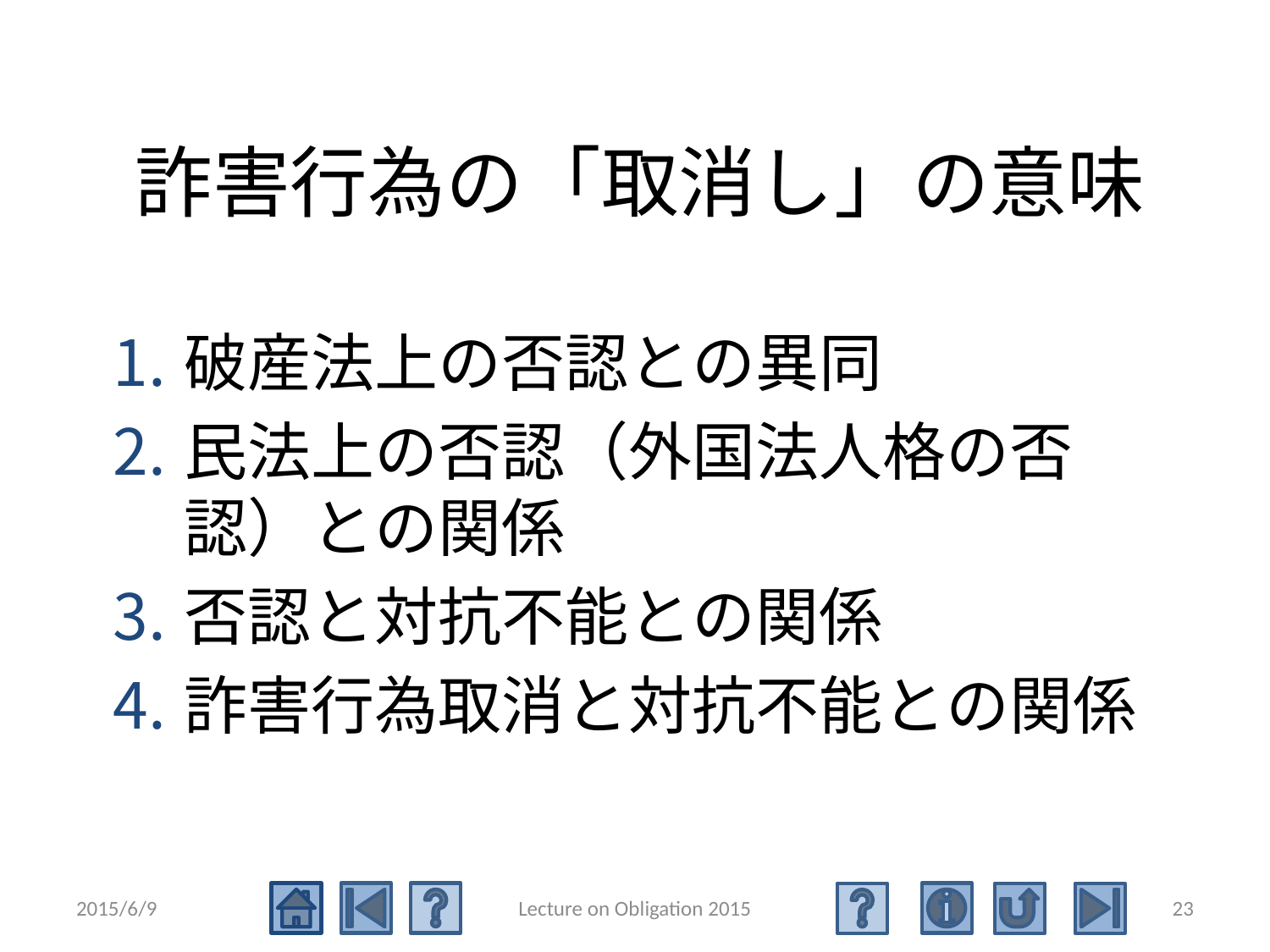

詐害行為の「取消し」の意味
破産法上の否認との異同
民法上の否認（外国法人格の否認）との関係
否認と対抗不能との関係
詐害行為取消と対抗不能との関係
2015/6/9
Lecture on Obligation 2015
23